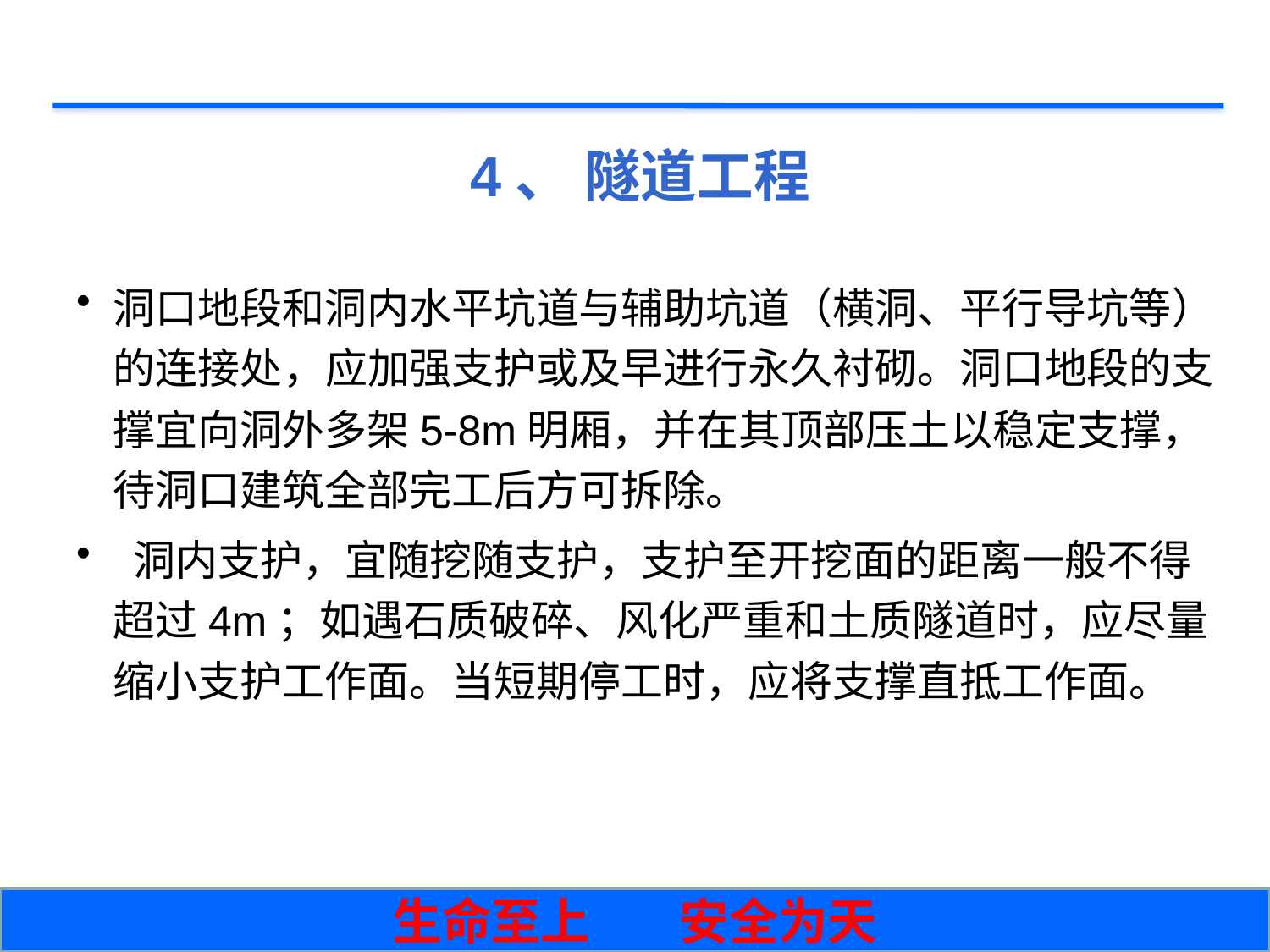

# 4、 隧道工程
洞口地段和洞内水平坑道与辅助坑道（横洞、平行导坑等）的连接处，应加强支护或及早进行永久衬砌。洞口地段的支撑宜向洞外多架5-8m明厢，并在其顶部压土以稳定支撑，待洞口建筑全部完工后方可拆除。
 洞内支护，宜随挖随支护，支护至开挖面的距离一般不得超过4m；如遇石质破碎、风化严重和土质隧道时，应尽量缩小支护工作面。当短期停工时，应将支撑直抵工作面。